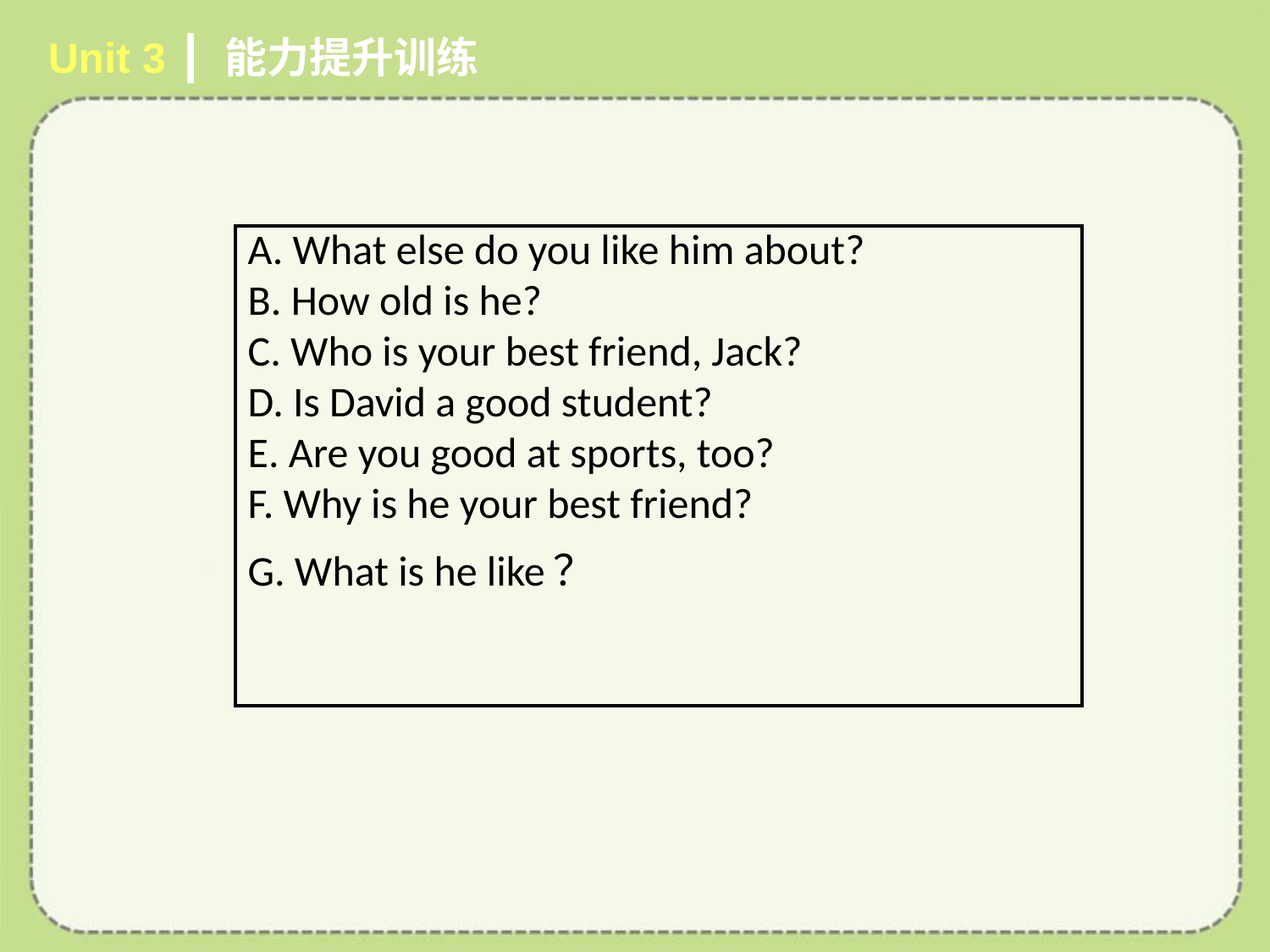

Unit 3 ┃ 能力提升训练
| A. What else do you like him about? B. How old is he? C. Who is your best friend, Jack? D. Is David a good student? E. Are you good at sports, too? F. Why is he your best friend? G. What is he like？ |
| --- |